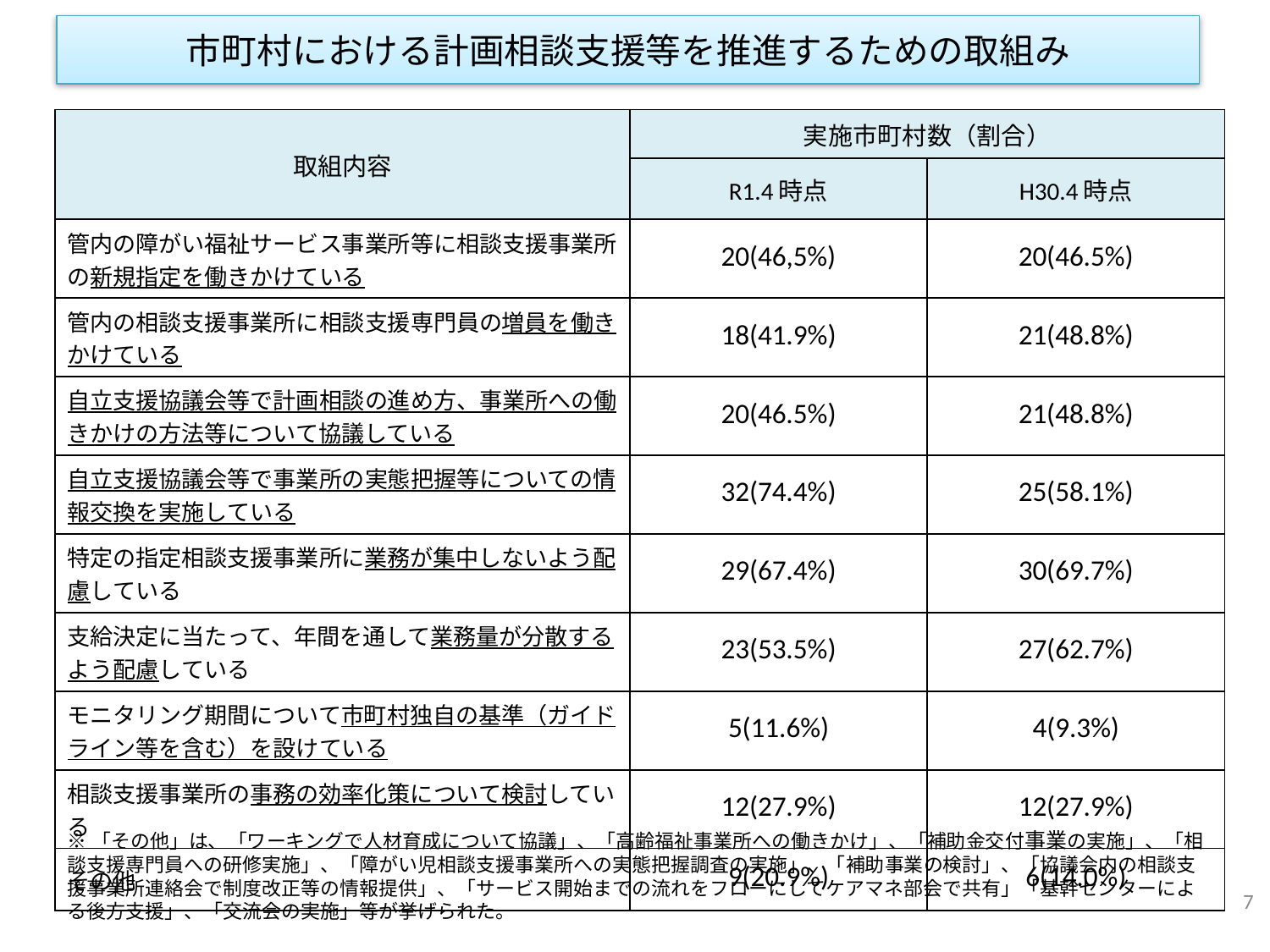

# 市町村における計画相談支援等を推進するための取組み
| 取組内容 | 実施市町村数（割合） |  |
| --- | --- | --- |
|  | R1.4時点 | H30.4時点 |
| 管内の障がい福祉サービス事業所等に相談支援事業所の新規指定を働きかけている | 20(46,5%) | 20(46.5%) |
| 管内の相談支援事業所に相談支援専門員の増員を働きかけている | 18(41.9%) | 21(48.8%) |
| 自立支援協議会等で計画相談の進め方、事業所への働きかけの方法等について協議している | 20(46.5%) | 21(48.8%) |
| 自立支援協議会等で事業所の実態把握等についての情報交換を実施している | 32(74.4%) | 25(58.1%) |
| 特定の指定相談支援事業所に業務が集中しないよう配慮している | 29(67.4%) | 30(69.7%) |
| 支給決定に当たって、年間を通して業務量が分散するよう配慮している | 23(53.5%) | 27(62.7%) |
| モニタリング期間について市町村独自の基準（ガイドライン等を含む）を設けている | 5(11.6%) | 4(9.3%) |
| 相談支援事業所の事務の効率化策について検討している | 12(27.9%) | 12(27.9%) |
| その他 | 9(20.9%) | 6(14.0%) |
※「その他」は、「ワーキングで人材育成について協議」、「高齢福祉事業所への働きかけ」、「補助金交付事業の実施」、「相談支援専門員への研修実施」、「障がい児相談支援事業所への実態把握調査の実施」、「補助事業の検討」、「協議会内の相談支援事業所連絡会で制度改正等の情報提供」、「サービス開始までの流れをフローにしてケアマネ部会で共有」「基幹センターによる後方支援」、「交流会の実施」等が挙げられた。
7